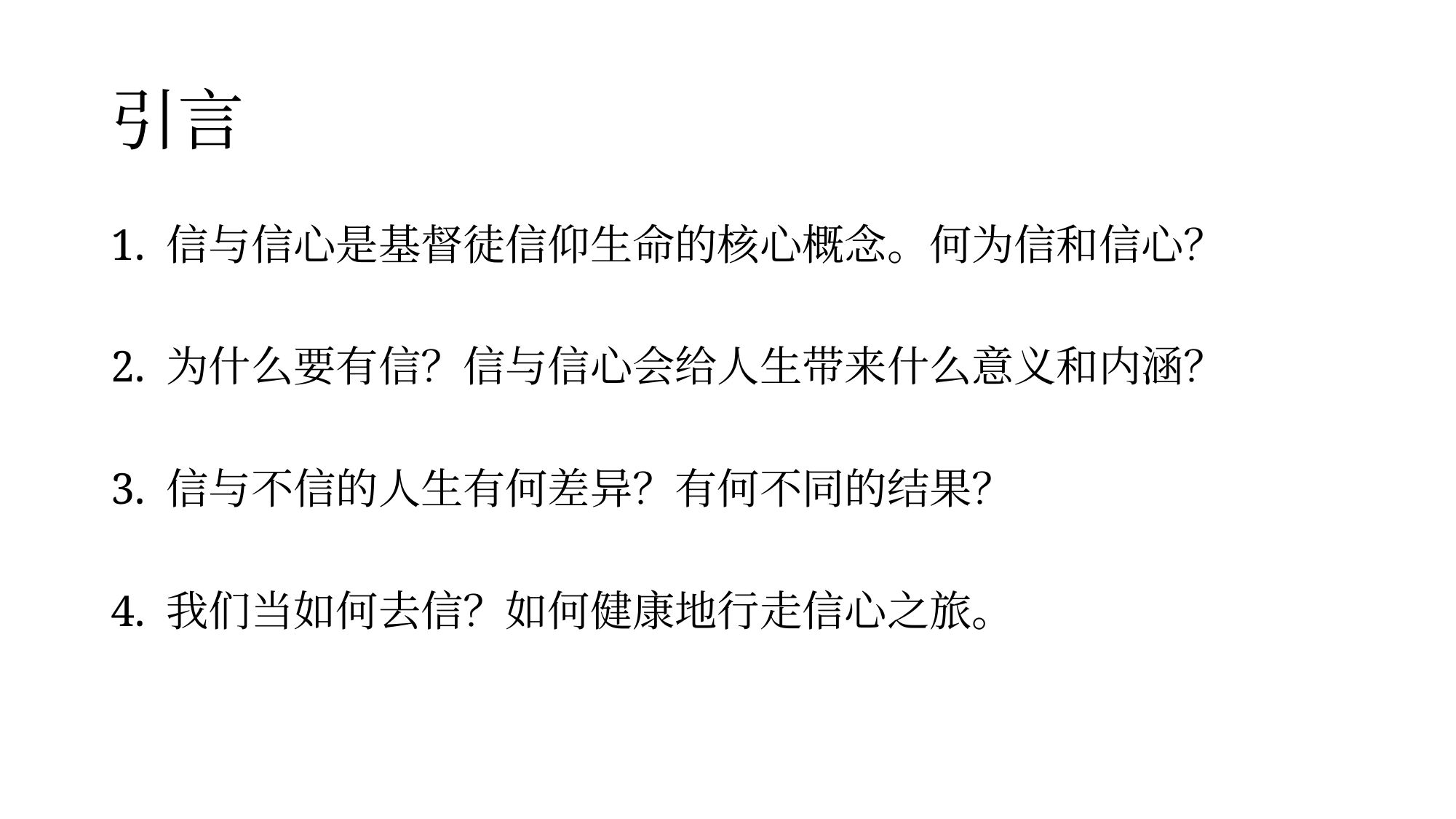

# 引言
1. 信与信心是基督徒信仰生命的核心概念。何为信和信心？

2. 为什么要有信？信与信心会给人生带来什么意义和内涵？

3. 信与不信的人生有何差异？有何不同的结果？

4. 我们当如何去信？如何健康地行走信心之旅。